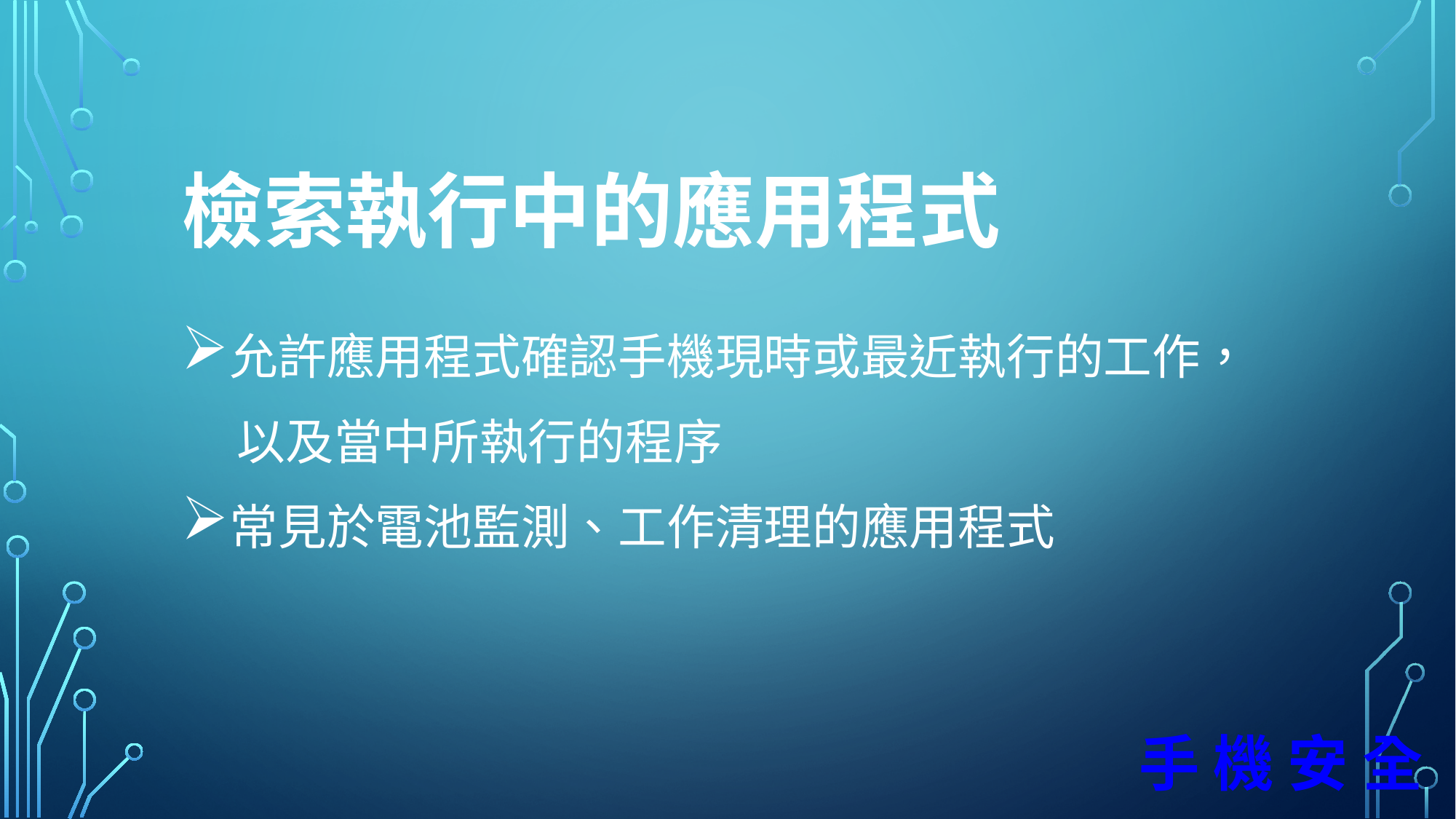

檢索執行中的應用程式
允許應用程式確認手機現時或最近執行的工作，
    以及當中所執行的程序
常見於電池監測、工作清理的應用程式
手 機 安 全